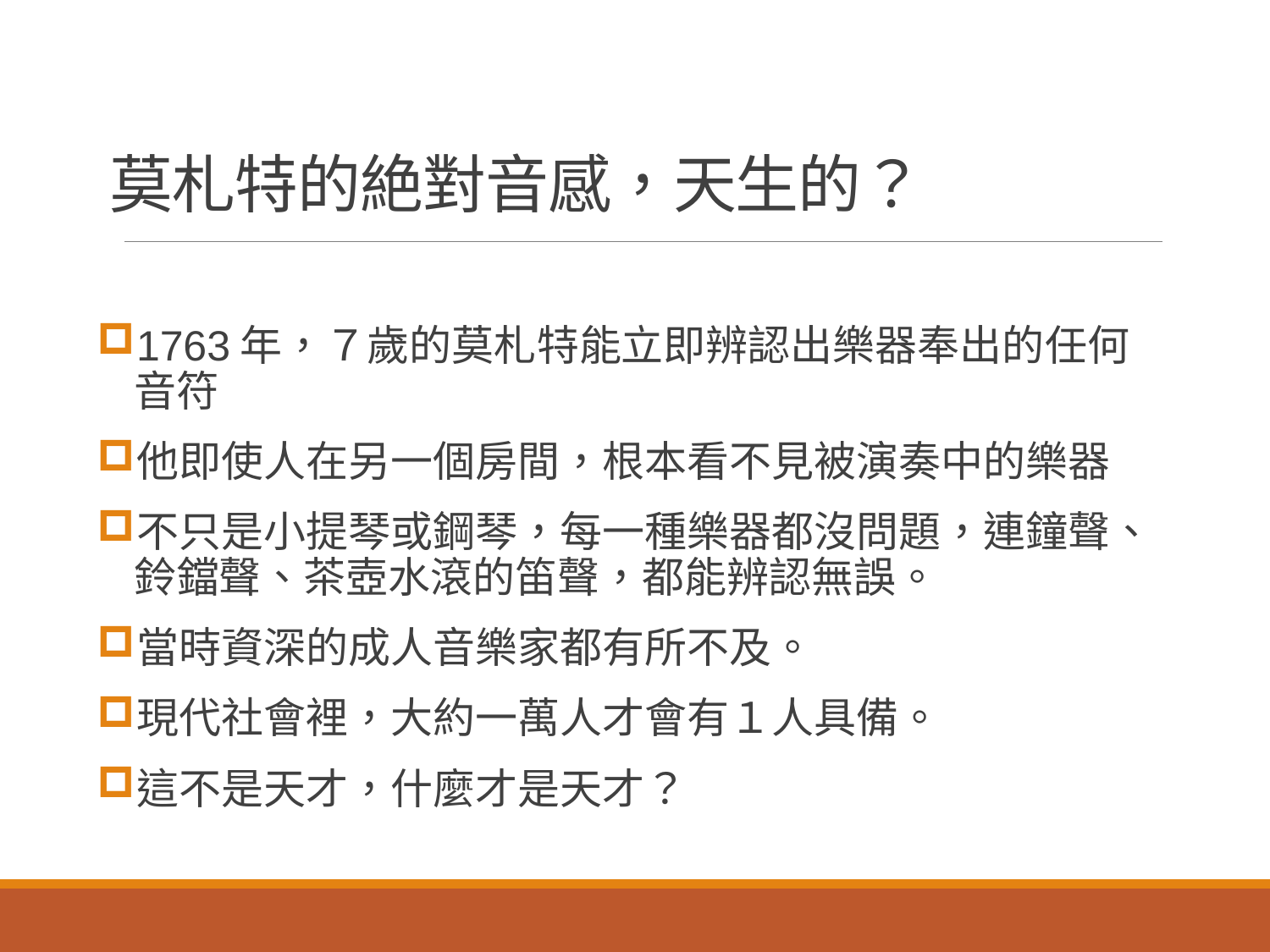

# 莫札特的絶對音感，天生的？

1763年，７歲的莫札特能立即辨認出樂器奉出的任何音符
他即使人在另一個房間，根本看不見被演奏中的樂器
不只是小提琴或鋼琴，每一種樂器都沒問題，連鐘聲、鈴鐺聲、茶壺水滾的笛聲，都能辨認無誤。
當時資深的成人音樂家都有所不及。
現代社會裡，大約一萬人才會有１人具備。
這不是天才，什麼才是天才？